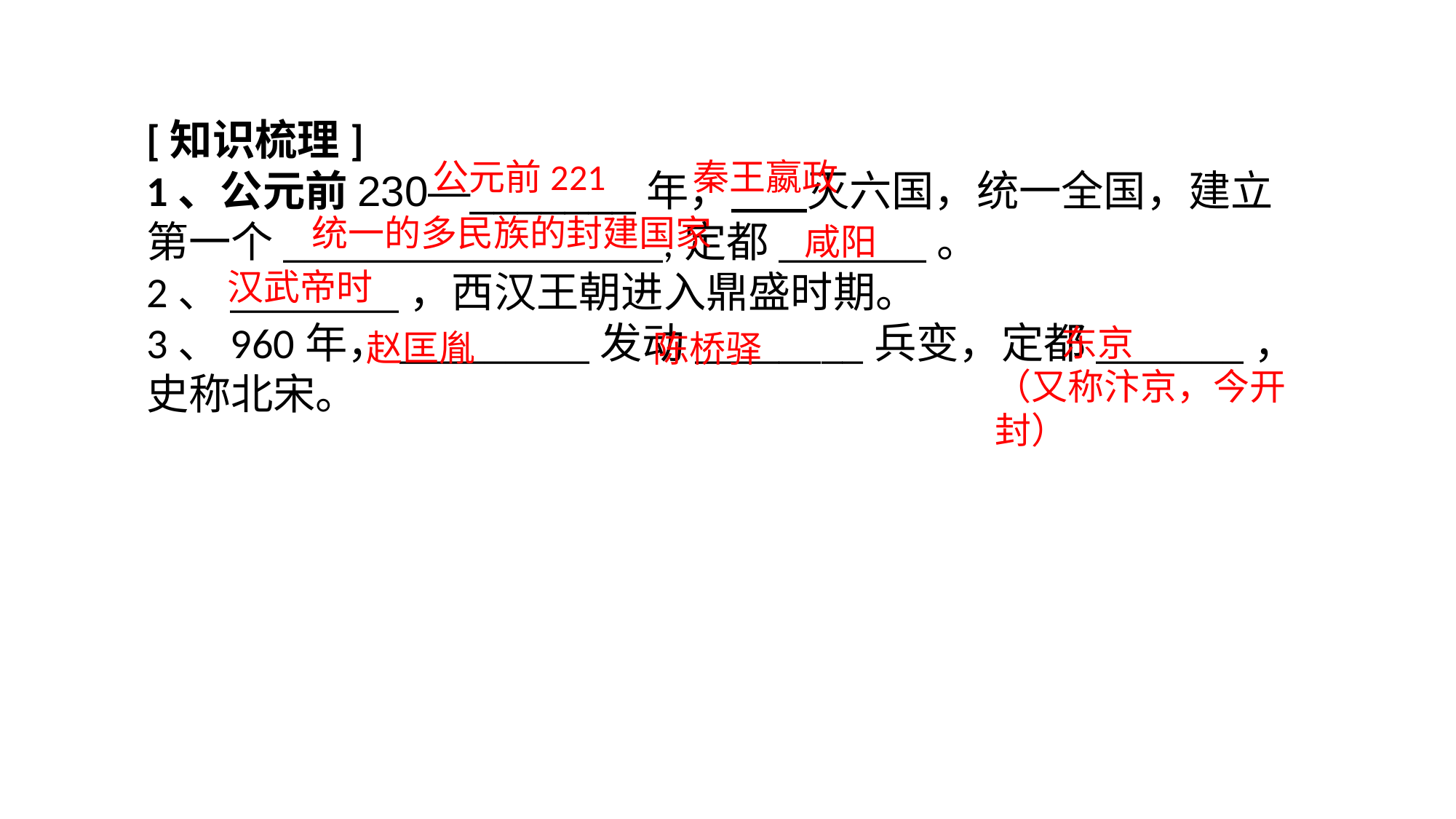

[知识梳理]1、公元前230—_______年，        灭六国，统一全国，建立第一个__________________,定都_______。2、________，西汉王朝进入鼎盛时期。3、960年，_________发动________兵变，定都_______，史称北宋。
公元前221
秦王嬴政
统一的多民族的封建国家
咸阳
汉武帝时
       东京
（又称汴京，今开封）
赵匡胤
陈桥驿